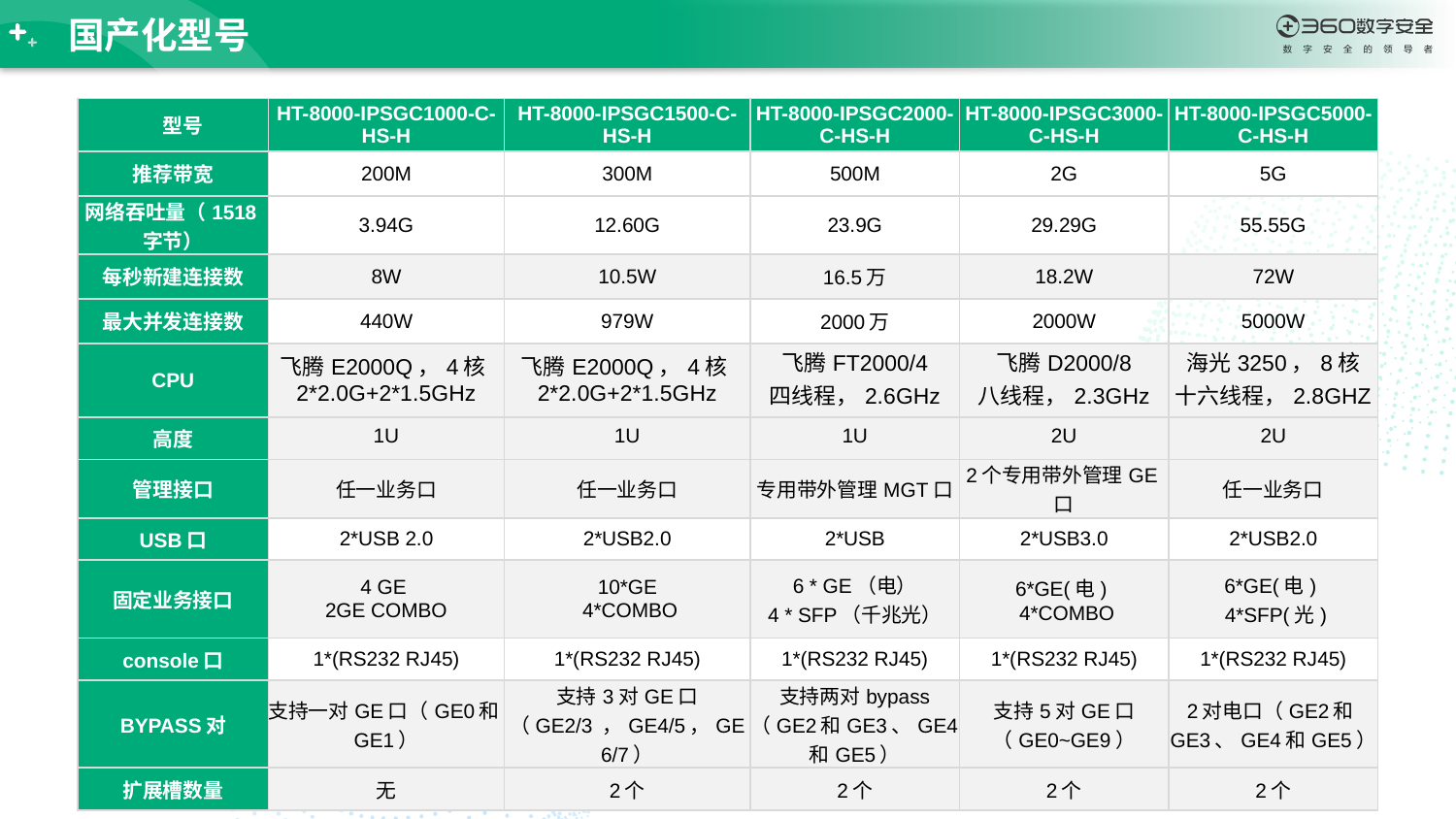

# 国产化型号
| 型号 | HT-8000-IPSGC1000-C-HS-H | HT-8000-IPSGC1500-C-HS-H | HT-8000-IPSGC2000-C-HS-H | HT-8000-IPSGC3000-C-HS-H | HT-8000-IPSGC5000-C-HS-H |
| --- | --- | --- | --- | --- | --- |
| 推荐带宽 | 200M | 300M | 500M | 2G | 5G |
| 网络吞吐量（1518字节） | 3.94G | 12.60G | 23.9G | 29.29G | 55.55G |
| 每秒新建连接数 | 8W | 10.5W | 16.5万 | 18.2W | 72W |
| 最大并发连接数 | 440W | 979W | 2000万 | 2000W | 5000W |
| CPU | 飞腾E2000Q，4核2\*2.0G+2\*1.5GHz | 飞腾E2000Q，4核2\*2.0G+2\*1.5GHz | 飞腾FT2000/4 四线程，2.6GHz | 飞腾D2000/8 八线程，2.3GHz | 海光3250，8核 十六线程，2.8GHZ |
| 高度 | 1U | 1U | 1U | 2U | 2U |
| 管理接口 | 任一业务口 | 任一业务口 | 专用带外管理MGT口 | 2个专用带外管理GE口 | 任一业务口 |
| USB口 | 2\*USB 2.0 | 2\*USB2.0 | 2\*USB | 2\*USB3.0 | 2\*USB2.0 |
| 固定业务接口 | 4 GE 2GE COMBO | 10\*GE 4\*COMBO | 6 \* GE（电） 4 \* SFP（千兆光） | 6\*GE(电) 4\*COMBO | 6\*GE(电) 4\*SFP(光) |
| console口 | 1\*(RS232 RJ45) | 1\*(RS232 RJ45) | 1\*(RS232 RJ45) | 1\*(RS232 RJ45) | 1\*(RS232 RJ45) |
| BYPASS对 | 支持一对GE口（GE0和GE1） | 支持3对GE口（GE2/3 ，GE4/5，GE6/7） | 支持两对bypass （GE2和GE3、GE4和GE5） | 支持5对GE口（GE0~GE9） | 2对电口（GE2和GE3、GE4和GE5） |
| 扩展槽数量 | 无 | 2个 | 2个 | 2个 | 2个 |